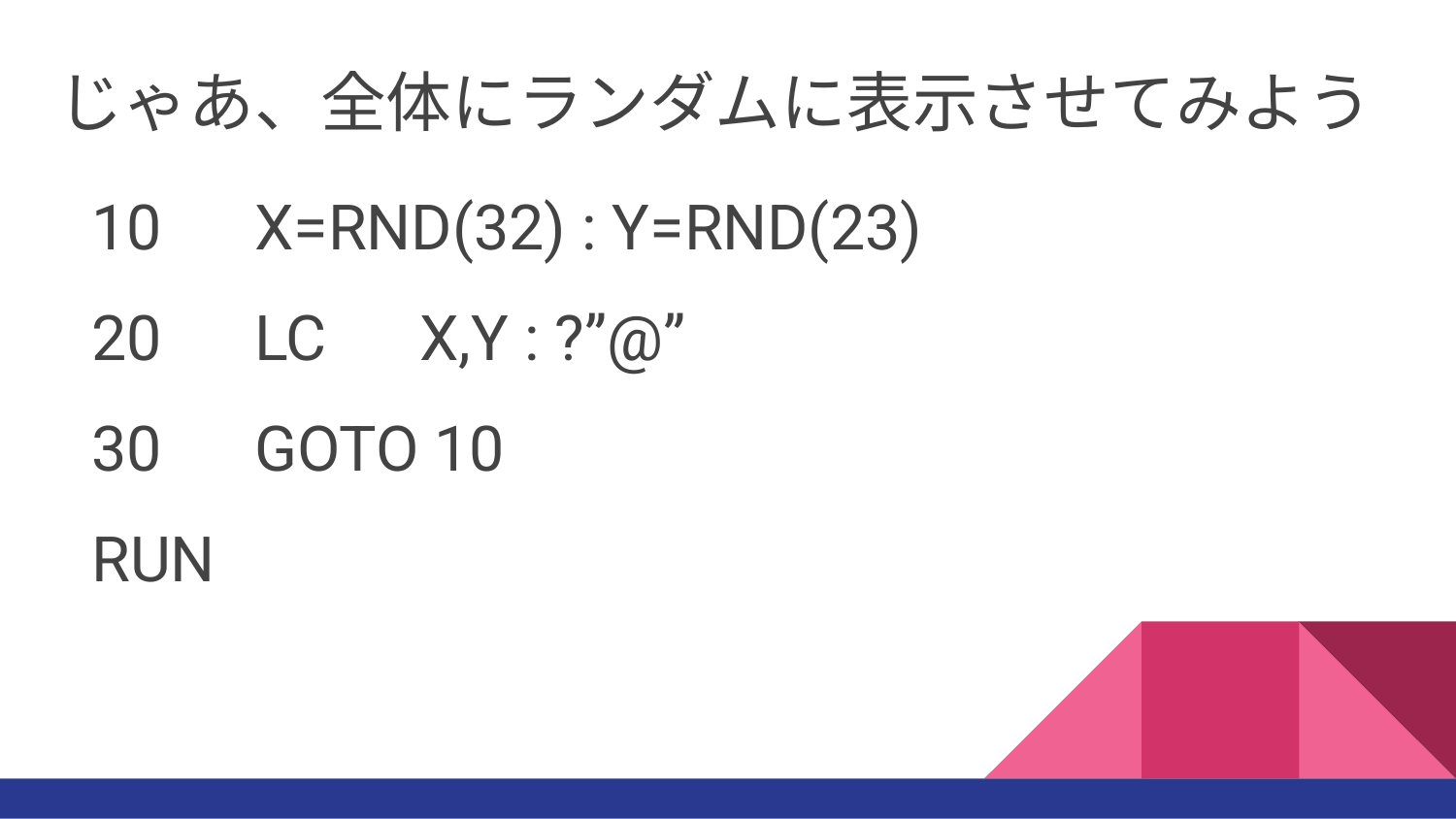

じゃあ、全体にランダムに表示させてみよう
10　X=RND(32) : Y=RND(23)
20　LC　X,Y : ?”@”
30　GOTO 10
RUN